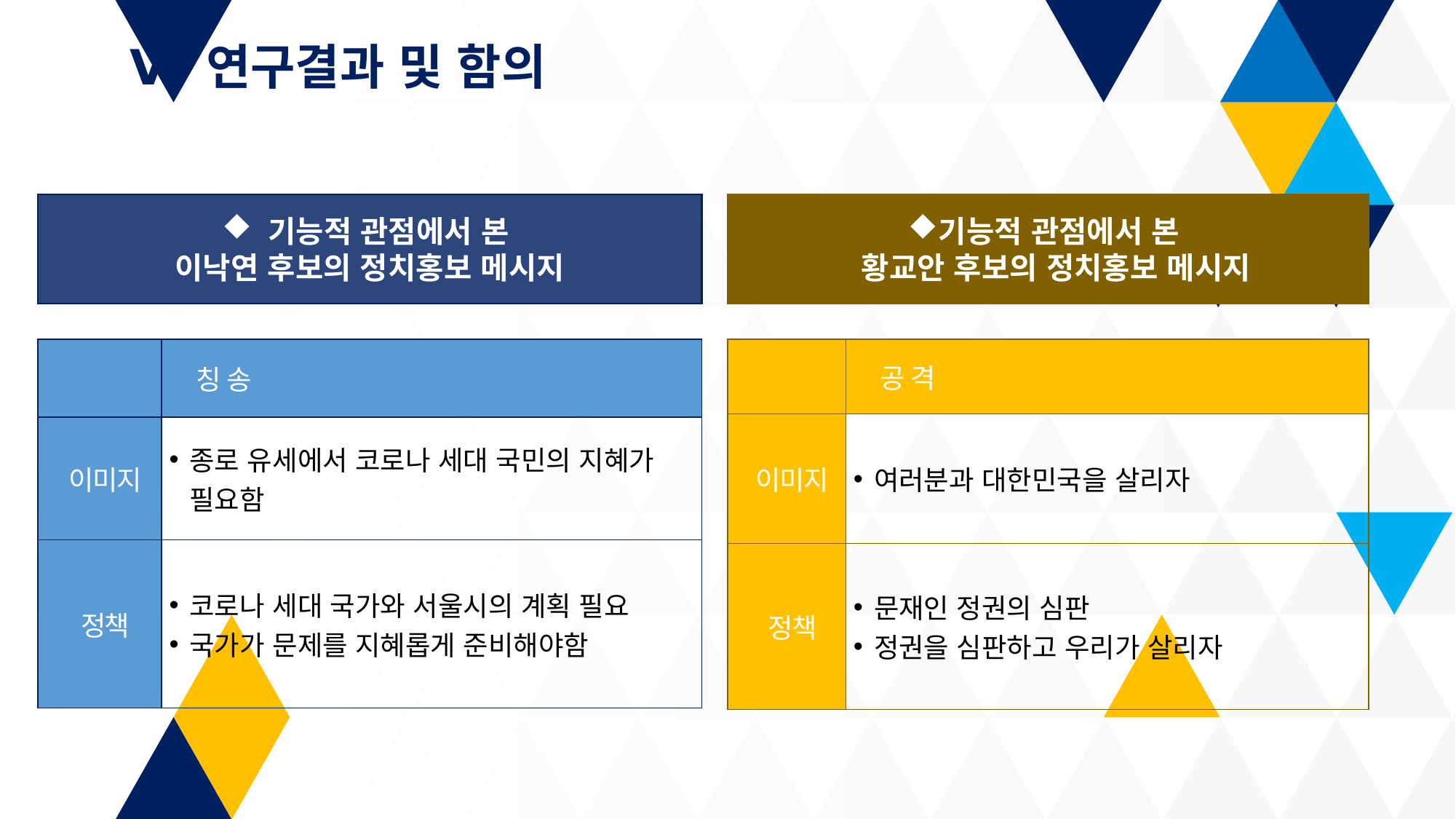

Ⅴ. 연구결과 및 함의

 기능적 관점에서 본
이낙연 후보의 정치홍보 메시지
기능적 관점에서 본
 황교안 후보의 정치홍보 메시지
|  | 공 격 |
| --- | --- |
| 이미지 | 여러분과 대한민국을 살리자 |
| 정책 | 문재인 정권의 심판 정권을 심판하고 우리가 살리자 |
|  | 칭 송 |
| --- | --- |
| 이미지 | 종로 유세에서 코로나 세대 국민의 지혜가 필요함 |
| 정책 | 코로나 세대 국가와 서울시의 계획 필요 국가가 문제를 지혜롭게 준비해야함 |